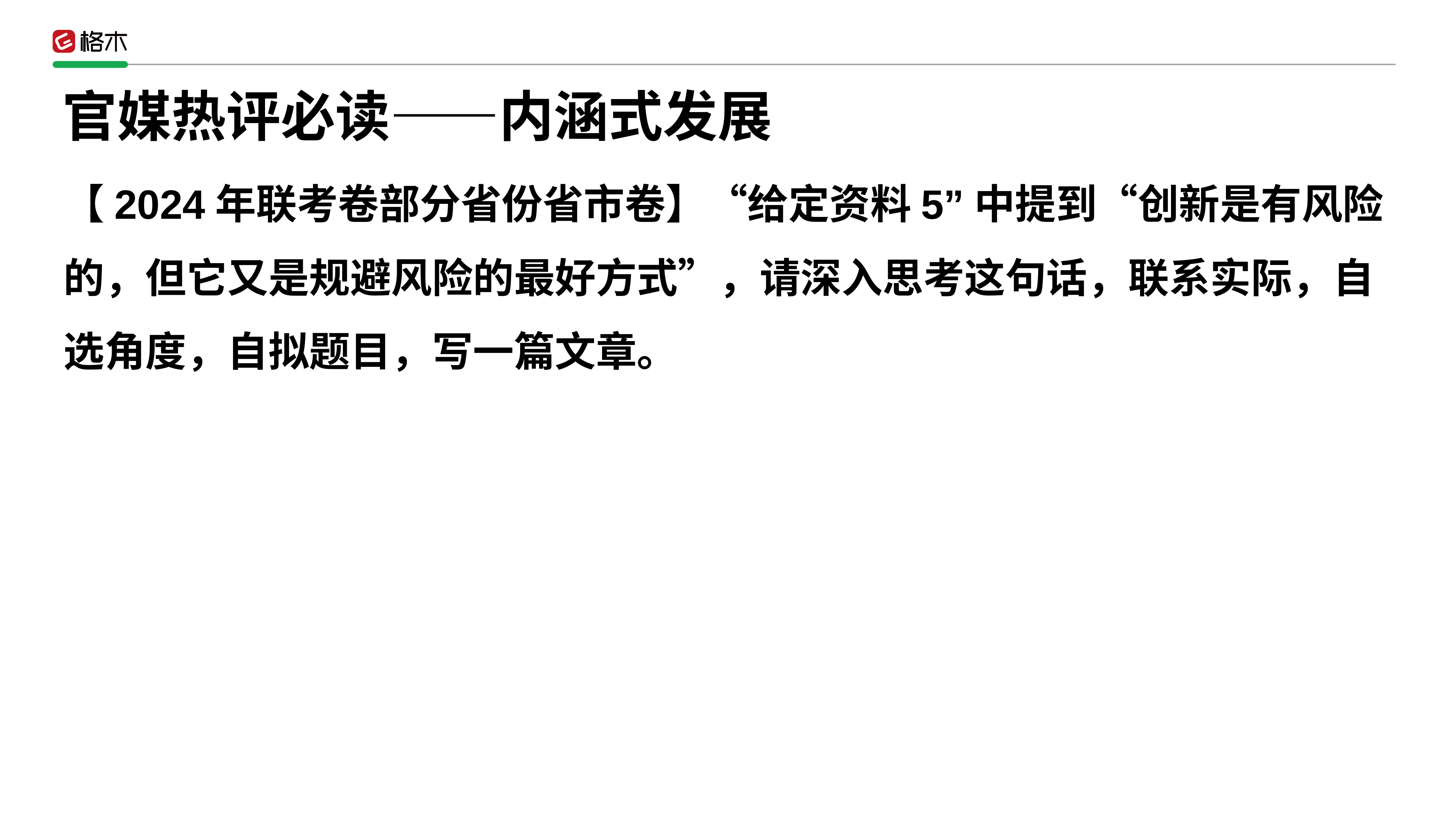

官媒热评必读——内涵式发展
【2024年联考卷部分省份省市卷】“给定资料5”中提到“创新是有风险的，但它又是规避风险的最好方式”，请深入思考这句话，联系实际，自选角度，自拟题目，写一篇文章。